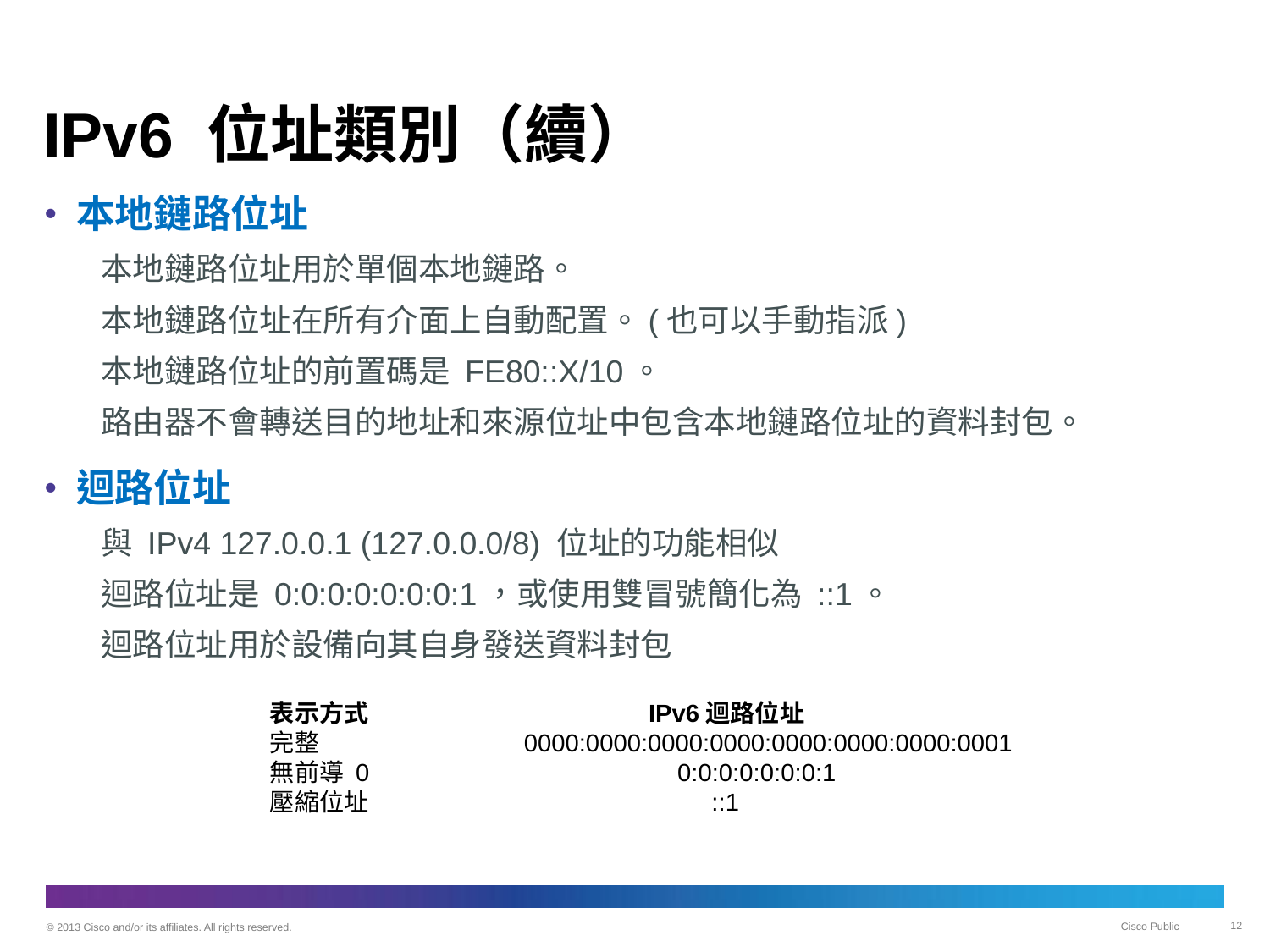

# IPv6 位址類別（續）
本地鏈路位址
本地鏈路位址用於單個本地鏈路。
本地鏈路位址在所有介面上自動配置。(也可以手動指派)
本地鏈路位址的前置碼是 FE80::X/10。
路由器不會轉送目的地址和來源位址中包含本地鏈路位址的資料封包。
迴路位址
與 IPv4 127.0.0.1 (127.0.0.0/8) 位址的功能相似
迴路位址是 0:0:0:0:0:0:0:1，或使用雙冒號簡化為 ::1。
迴路位址用於設備向其自身發送資料封包

表示方式	                                           IPv6迴路位址
完整		0000:0000:0000:0000:0000:0000:0000:0001
無前導 0		                      0:0:0:0:0:0:0:1
壓縮位址		                                 ::1